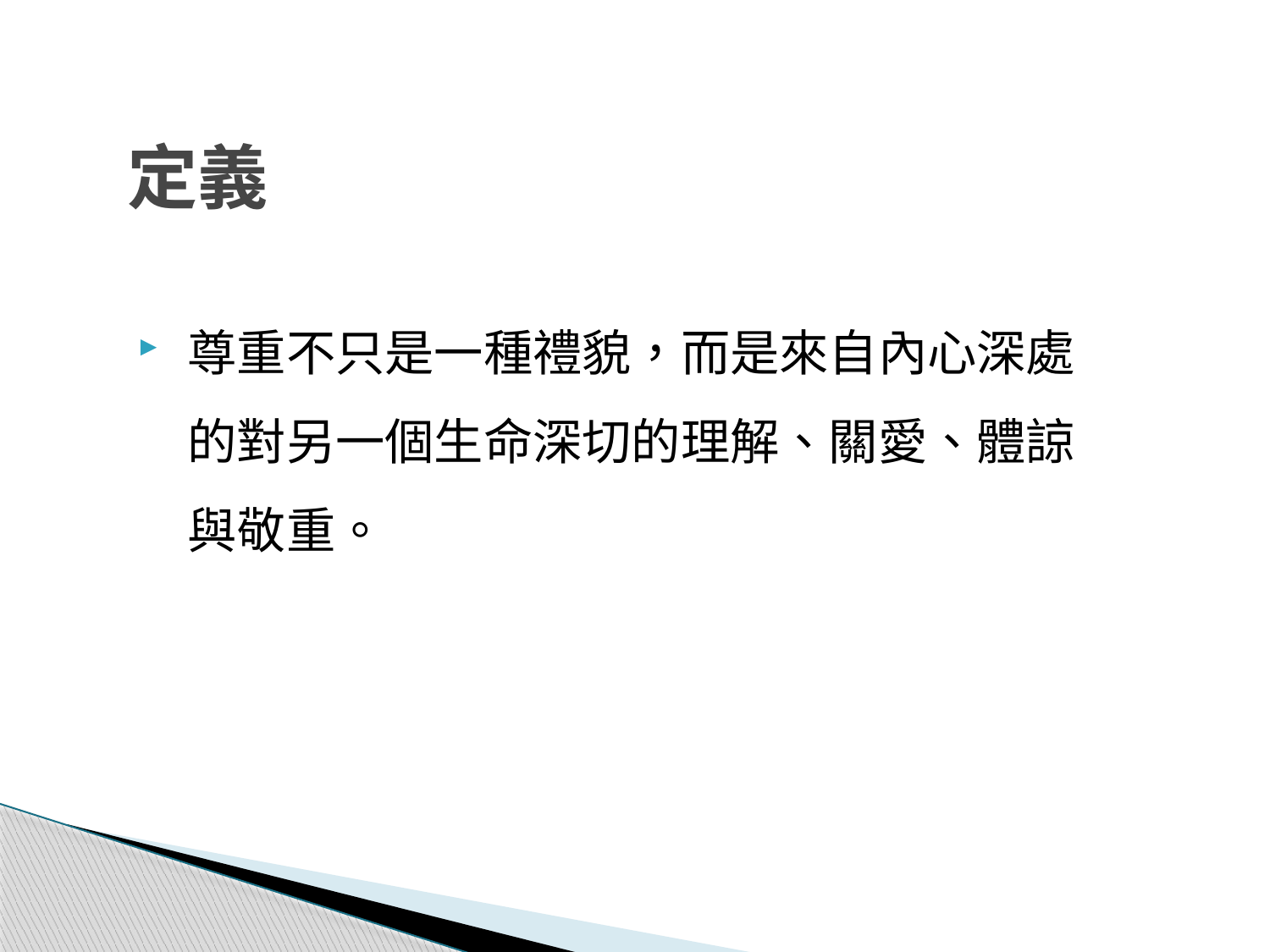

# 定義
尊重不只是一種禮貌，而是來自內心深處的對另一個生命深切的理解、關愛、體諒與敬重。